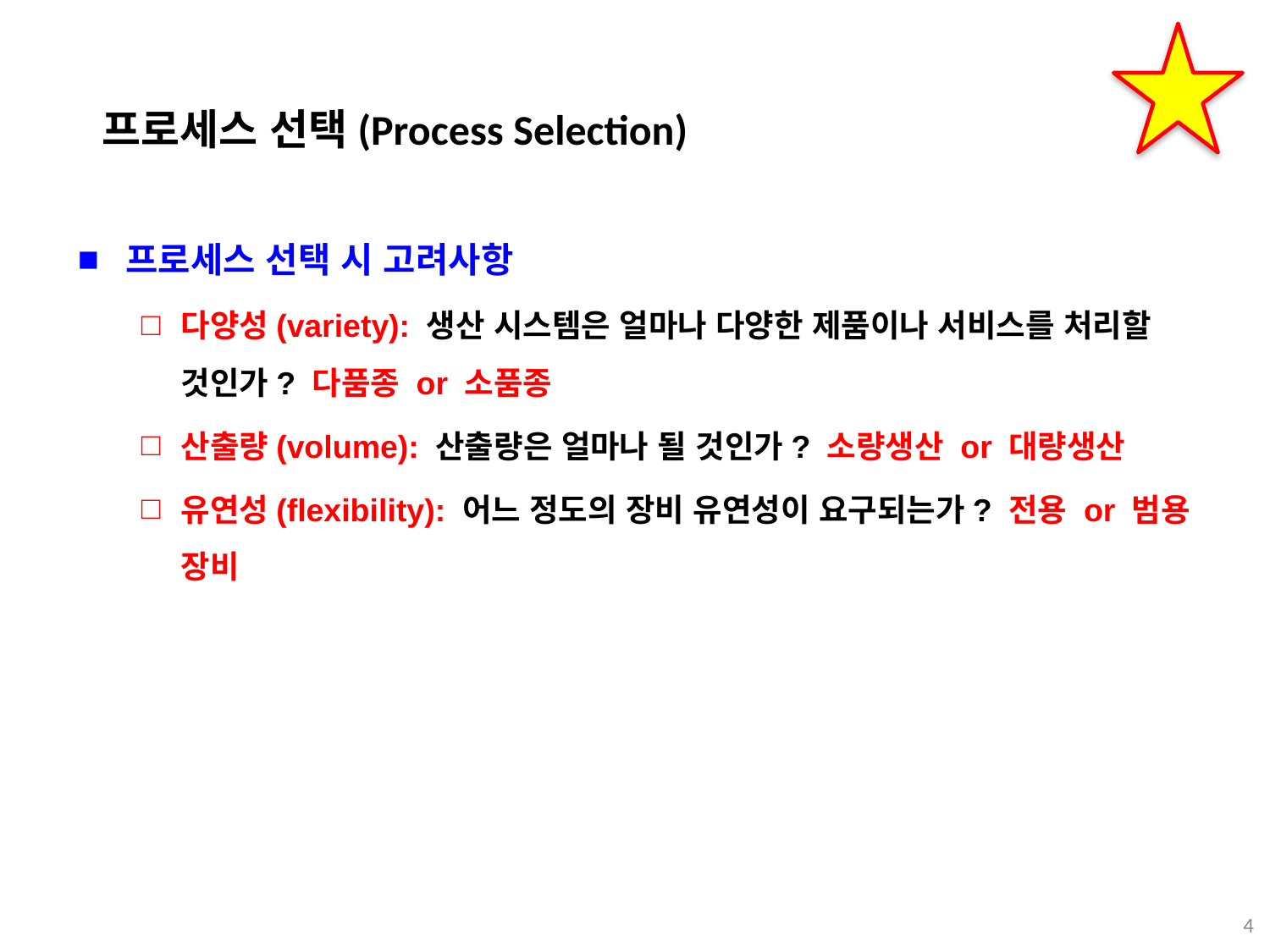

프로세스 선택(Process Selection)
프로세스 선택 시 고려사항
다양성(variety): 생산 시스템은 얼마나 다양한 제품이나 서비스를 처리할 것인가? 다품종 or 소품종
산출량(volume): 산출량은 얼마나 될 것인가? 소량생산 or 대량생산
유연성(flexibility): 어느 정도의 장비 유연성이 요구되는가? 전용 or 범용 장비

4